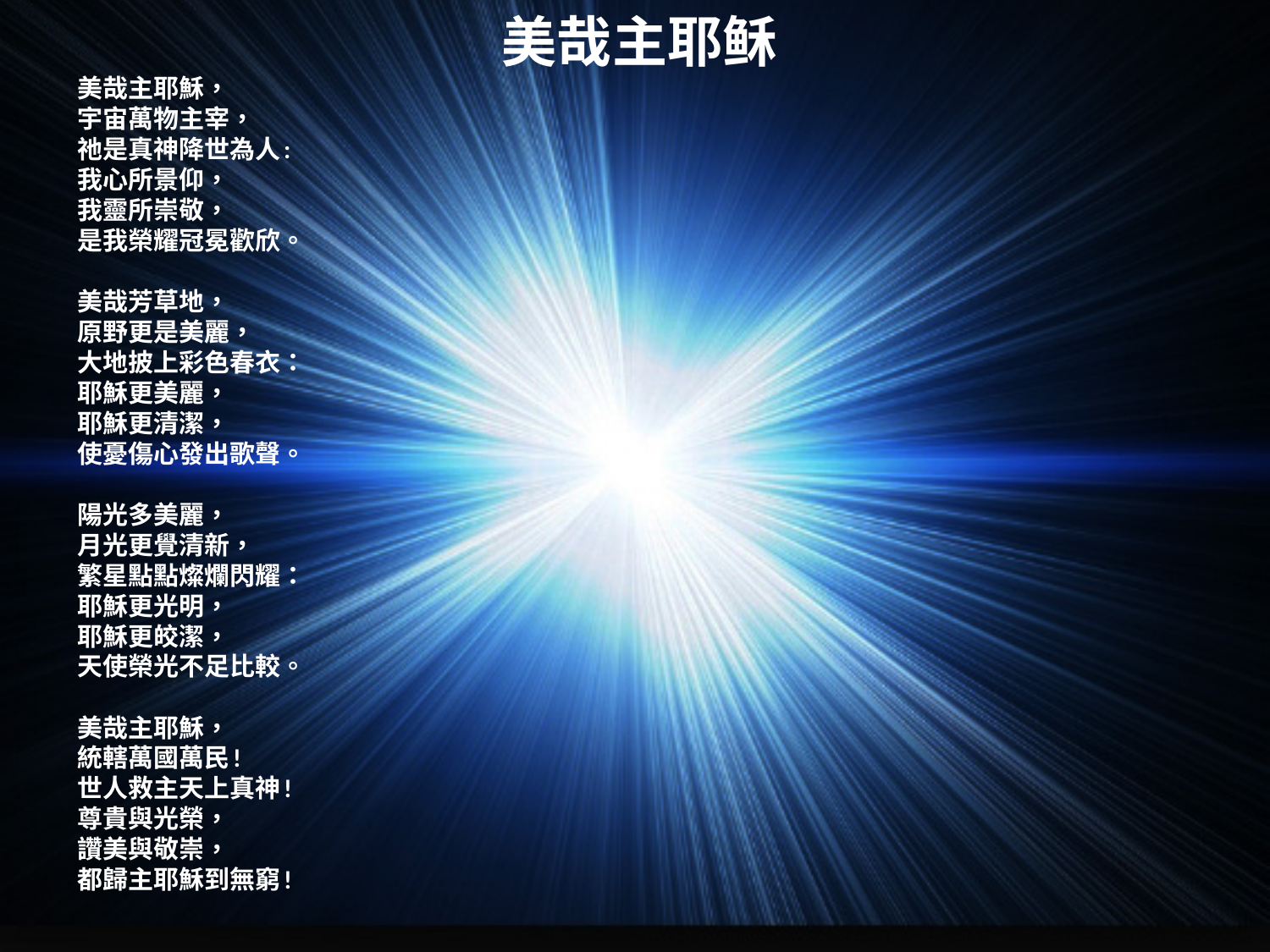

# 美哉主耶稣
美哉主耶穌，
宇宙萬物主宰，
祂是真神降世為人:
我心所景仰，
我靈所崇敬，
是我榮耀冠冕歡欣。
美哉芳草地，
原野更是美麗，
大地披上彩色春衣：
耶穌更美麗，
耶穌更清潔，
使憂傷心發出歌聲。
陽光多美麗，
月光更覺清新，
繁星點點燦爛閃耀：
耶穌更光明，
耶穌更皎潔，
天使榮光不足比較。
美哉主耶穌，
統轄萬國萬民!
世人救主天上真神!
尊貴與光榮，
讚美與敬崇，
都歸主耶穌到無窮!